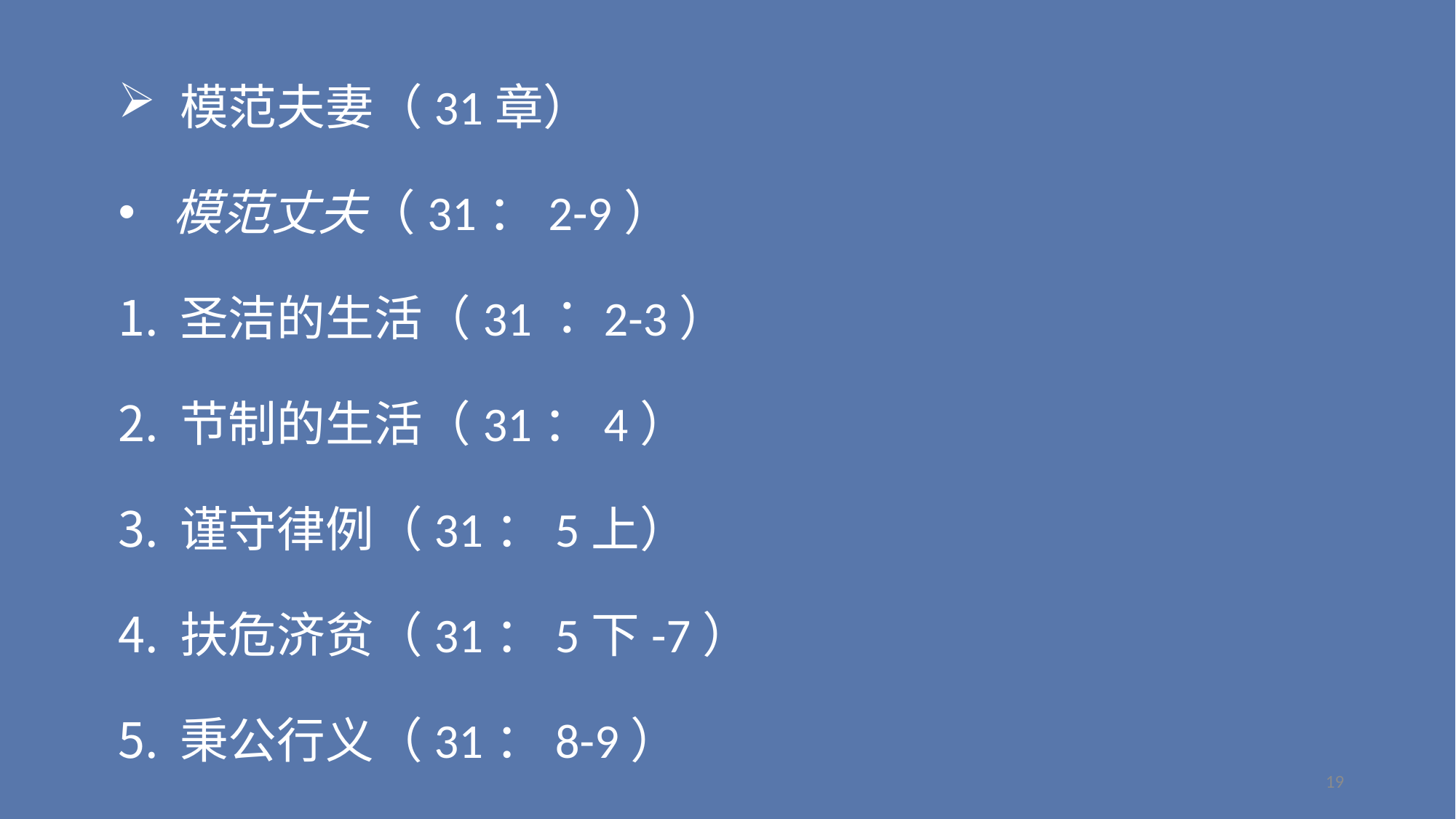

模范夫妻（31章）
模范丈夫（31：2-9）
圣洁的生活（31：2-3）
节制的生活（31：4）
谨守律例（31：5上）
扶危济贫（31：5下-7）
秉公行义（31：8-9）
19